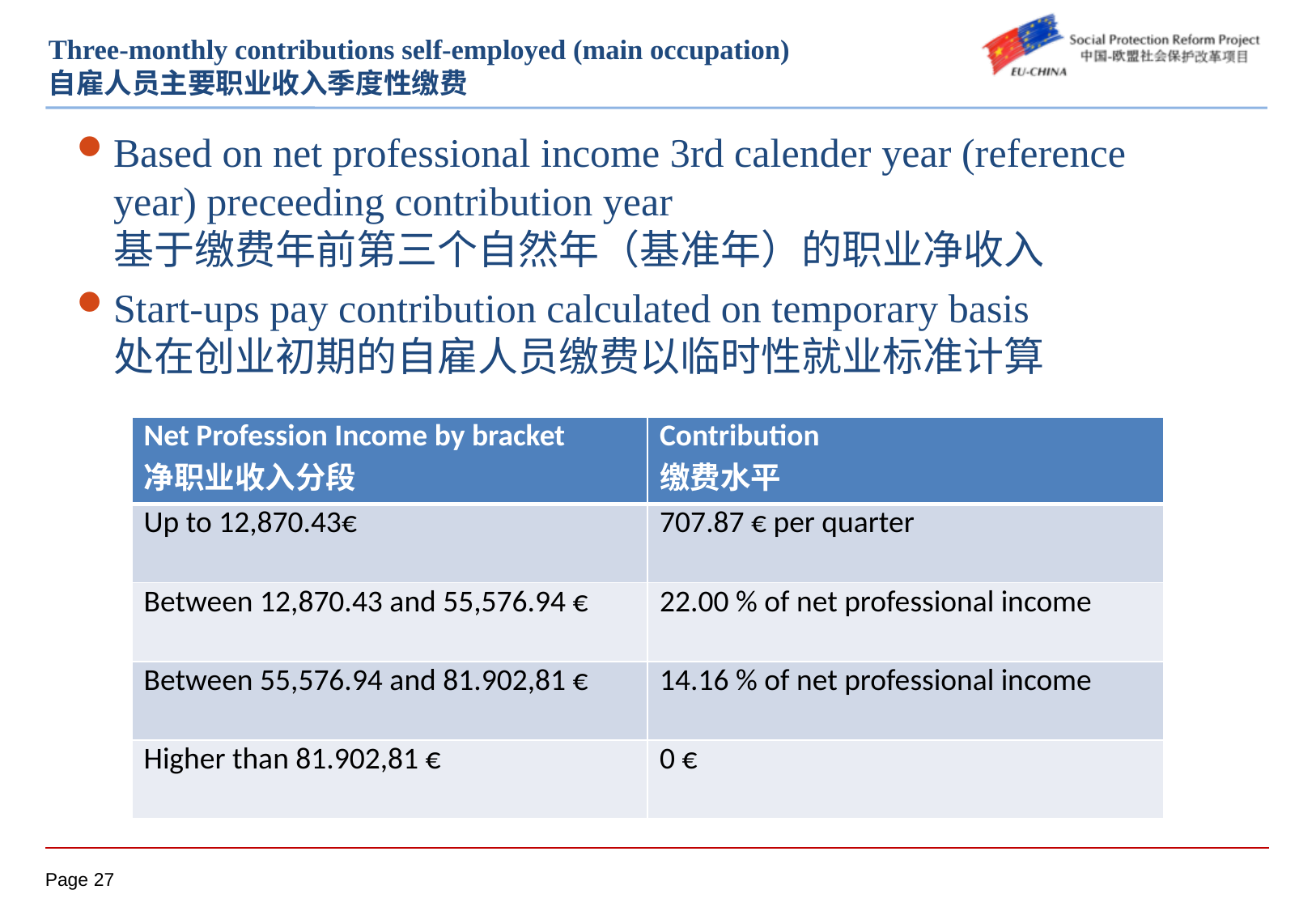

# Three-monthly contributions self-employed (main occupation) 自雇人员主要职业收入季度性缴费
Based on net professional income 3rd calender year (reference year) preceeding contribution year
基于缴费年前第三个自然年（基准年）的职业净收入
Start-ups pay contribution calculated on temporary basis
处在创业初期的自雇人员缴费以临时性就业标准计算
| Net Profession Income by bracket 净职业收入分段 | Contribution 缴费水平 |
| --- | --- |
| Up to 12,870.43€ | 707.87 € per quarter |
| Between 12,870.43 and 55,576.94 € | 22.00 % of net professional income |
| Between 55,576.94 and 81.902,81 € | 14.16 % of net professional income |
| Higher than 81.902,81 € | 0 € |